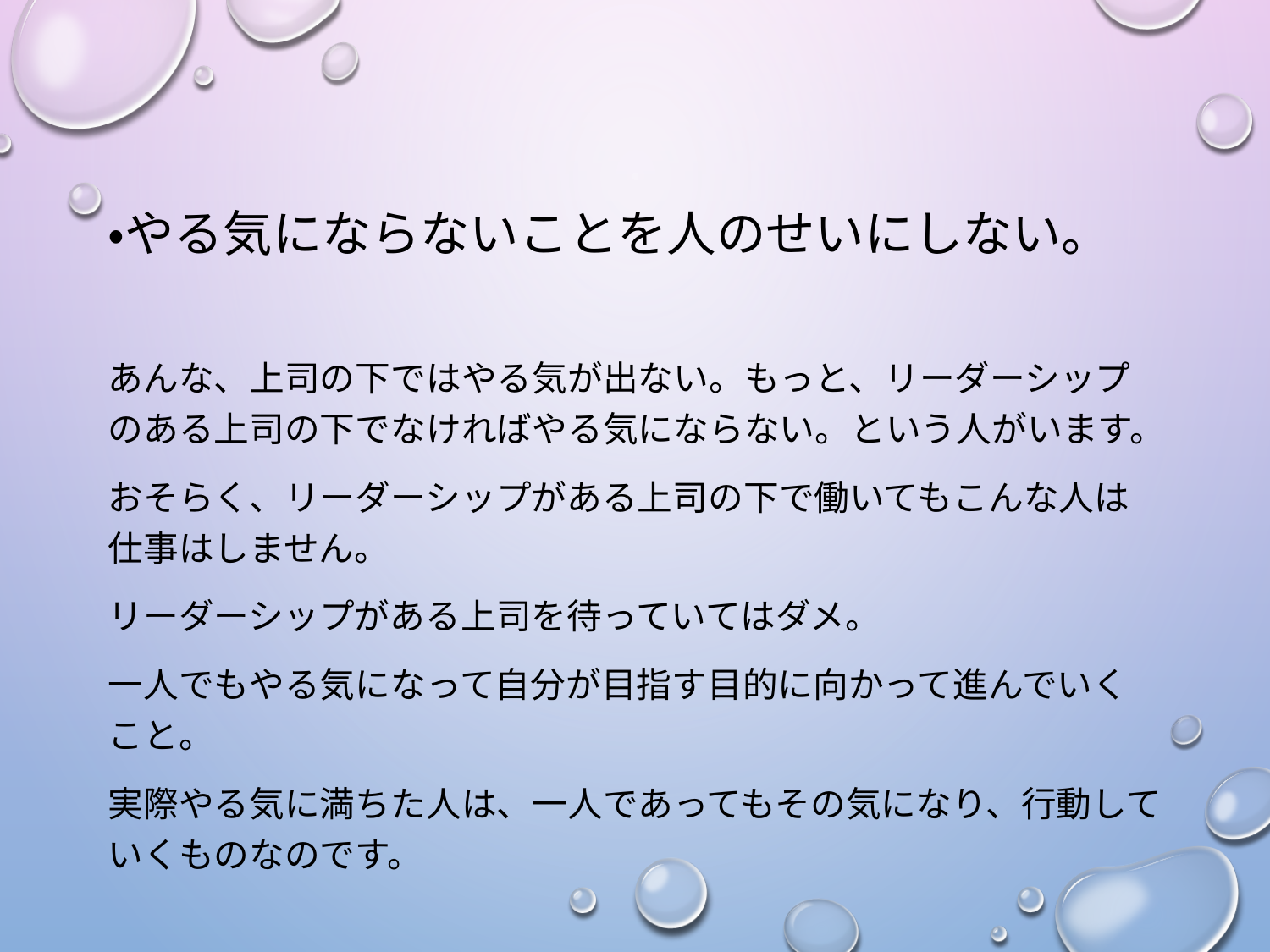

・やる気にならないことを人のせいにしない。

あんな、上司の下ではやる気が出ない。もっと、リーダーシップのある上司の下でなければやる気にならない。という人がいます。
おそらく、リーダーシップがある上司の下で働いてもこんな人は仕事はしません。
リーダーシップがある上司を待っていてはダメ。
一人でもやる気になって自分が目指す目的に向かって進んでいくこと。
実際やる気に満ちた人は、一人であってもその気になり、行動していくものなのです。